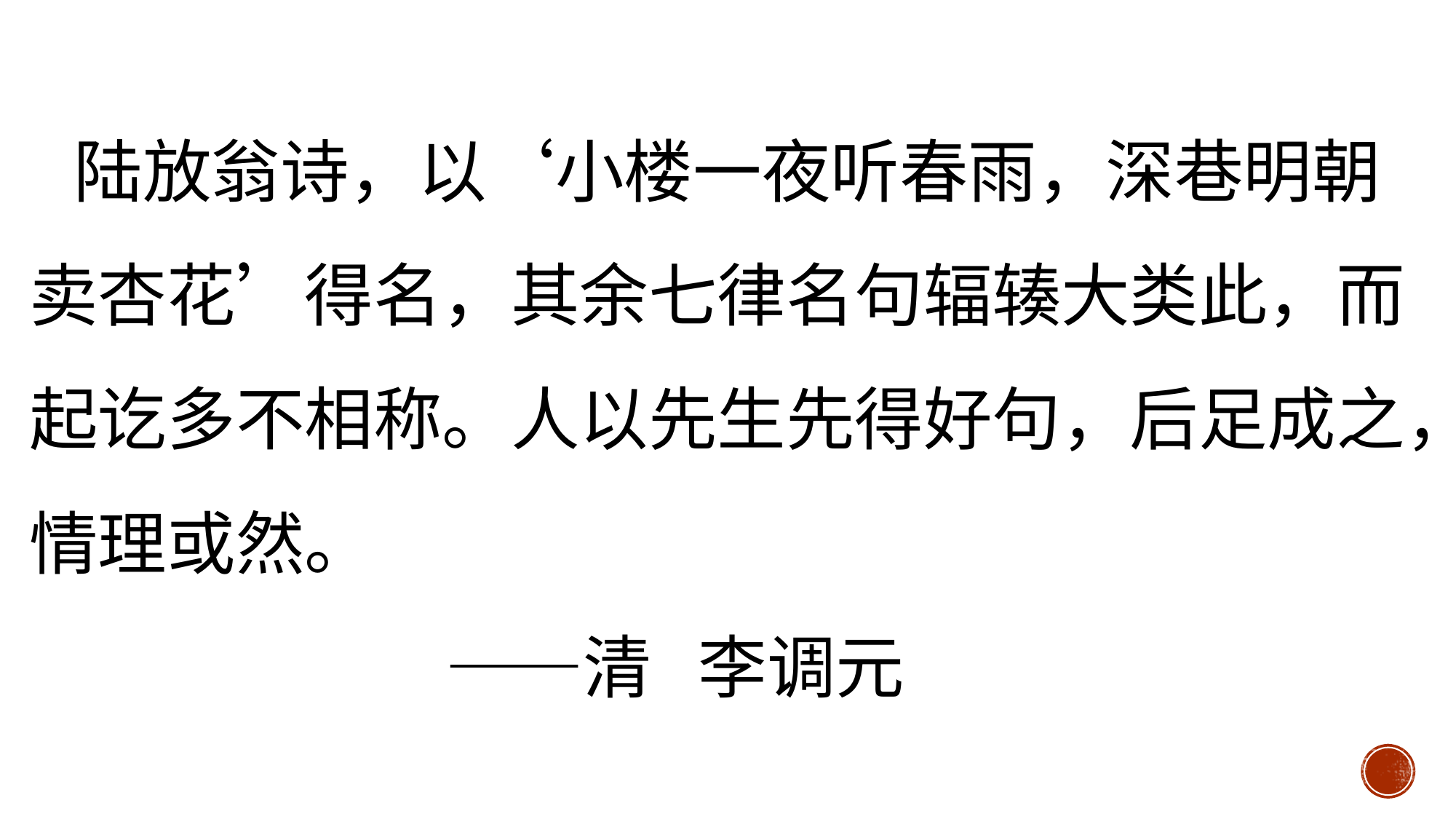

# 陆放翁诗，以‘小楼一夜听春雨，深巷明朝卖杏花’得名，其余七律名句辐辏大类此，而起讫多不相称。人以先生先得好句，后足成之，情理或然。 ——清   李调元